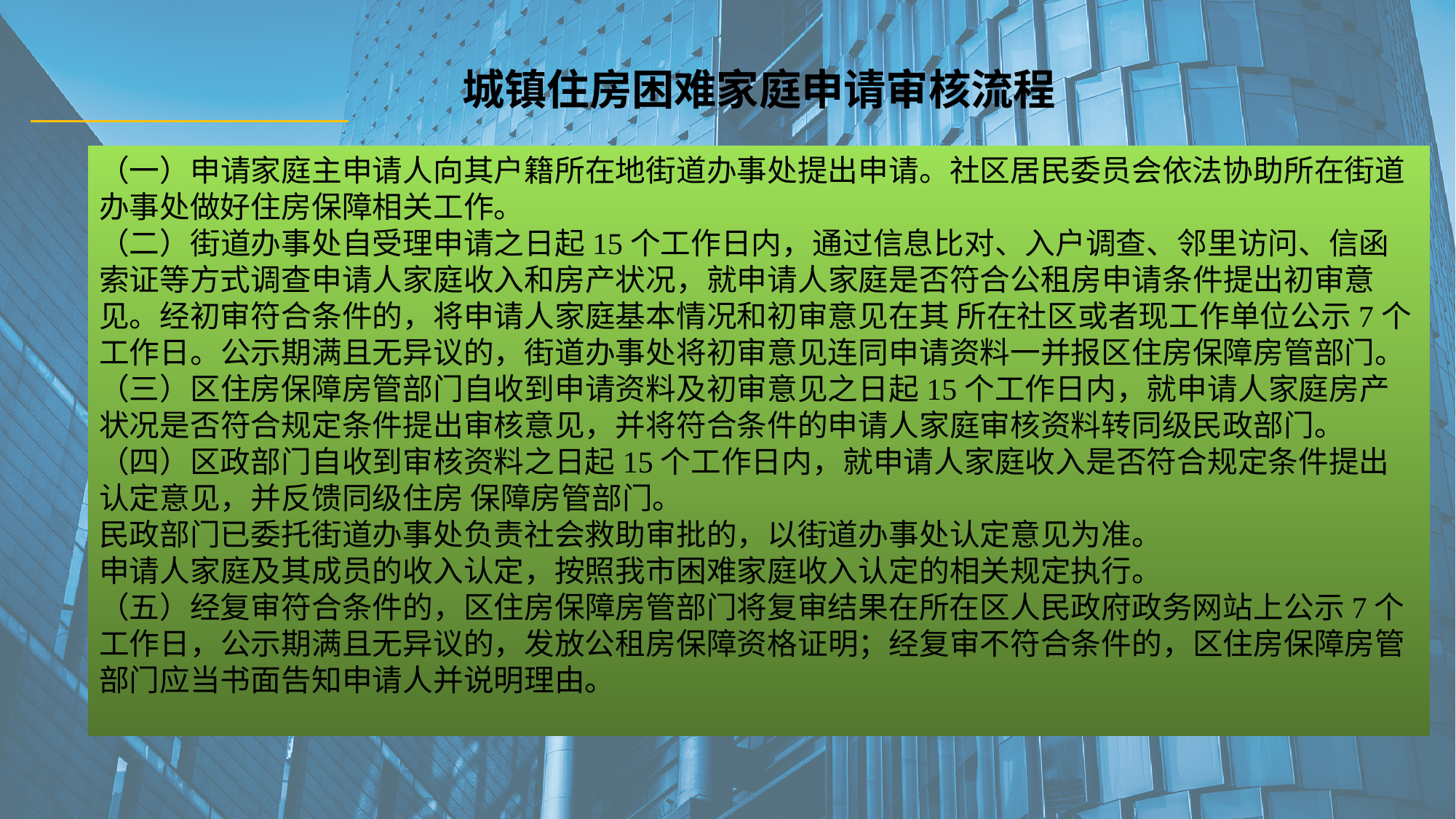

城镇住房困难家庭申请审核流程
（一）申请家庭主申请人向其户籍所在地街道办事处提出申请。社区居民委员会依法协助所在街道办事处做好住房保障相关工作。（二）街道办事处自受理申请之日起15个工作日内，通过信息比对、入户调查、邻里访问、信函索证等方式调查申请人家庭收入和房产状况，就申请人家庭是否符合公租房申请条件提出初审意见。经初审符合条件的，将申请人家庭基本情况和初审意见在其 所在社区或者现工作单位公示7个工作日。公示期满且无异议的，街道办事处将初审意见连同申请资料一并报区住房保障房管部门。（三）区住房保障房管部门自收到申请资料及初审意见之日起15个工作日内，就申请人家庭房产状况是否符合规定条件提出审核意见，并将符合条件的申请人家庭审核资料转同级民政部门。（四）区政部门自收到审核资料之日起15个工作日内，就申请人家庭收入是否符合规定条件提出认定意见，并反馈同级住房 保障房管部门。民政部门已委托街道办事处负责社会救助审批的，以街道办事处认定意见为准。申请人家庭及其成员的收入认定，按照我市困难家庭收入认定的相关规定执行。（五）经复审符合条件的，区住房保障房管部门将复审结果在所在区人民政府政务网站上公示7个工作日，公示期满且无异议的，发放公租房保障资格证明；经复审不符合条件的，区住房保障房管部门应当书面告知申请人并说明理由。